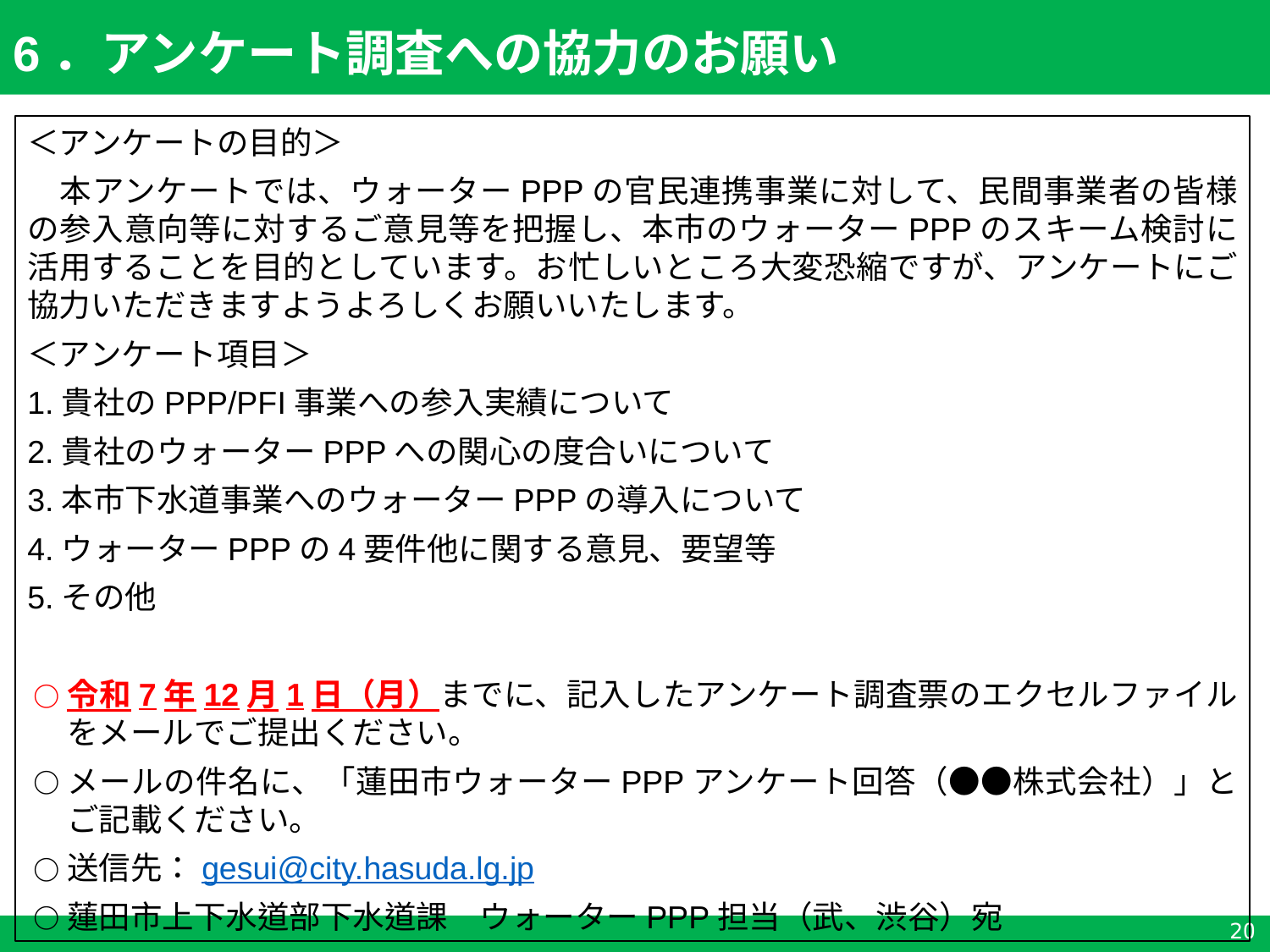

6．アンケート調査への協力のお願い
＜アンケートの目的＞
　本アンケートでは、ウォーターPPPの官民連携事業に対して、民間事業者の皆様の参入意向等に対するご意見等を把握し、本市のウォーターPPPのスキーム検討に活用することを目的としています。お忙しいところ大変恐縮ですが、アンケートにご協力いただきますようよろしくお願いいたします。
＜アンケート項目＞
1.貴社のPPP/PFI事業への参入実績について
2.貴社のウォーターPPPへの関心の度合いについて
3.本市下水道事業へのウォーターPPPの導入について
4.ウォーターPPPの4要件他に関する意見、要望等
5.その他

令和7年12月1日（月）までに、記入したアンケート調査票のエクセルファイルをメールでご提出ください。
メールの件名に、「蓮田市ウォーターPPPアンケート回答（●●株式会社）」とご記載ください。
送信先：gesui@city.hasuda.lg.jp
蓮田市上下水道部下水道課　ウォーターPPP担当（武、渋谷）宛
20